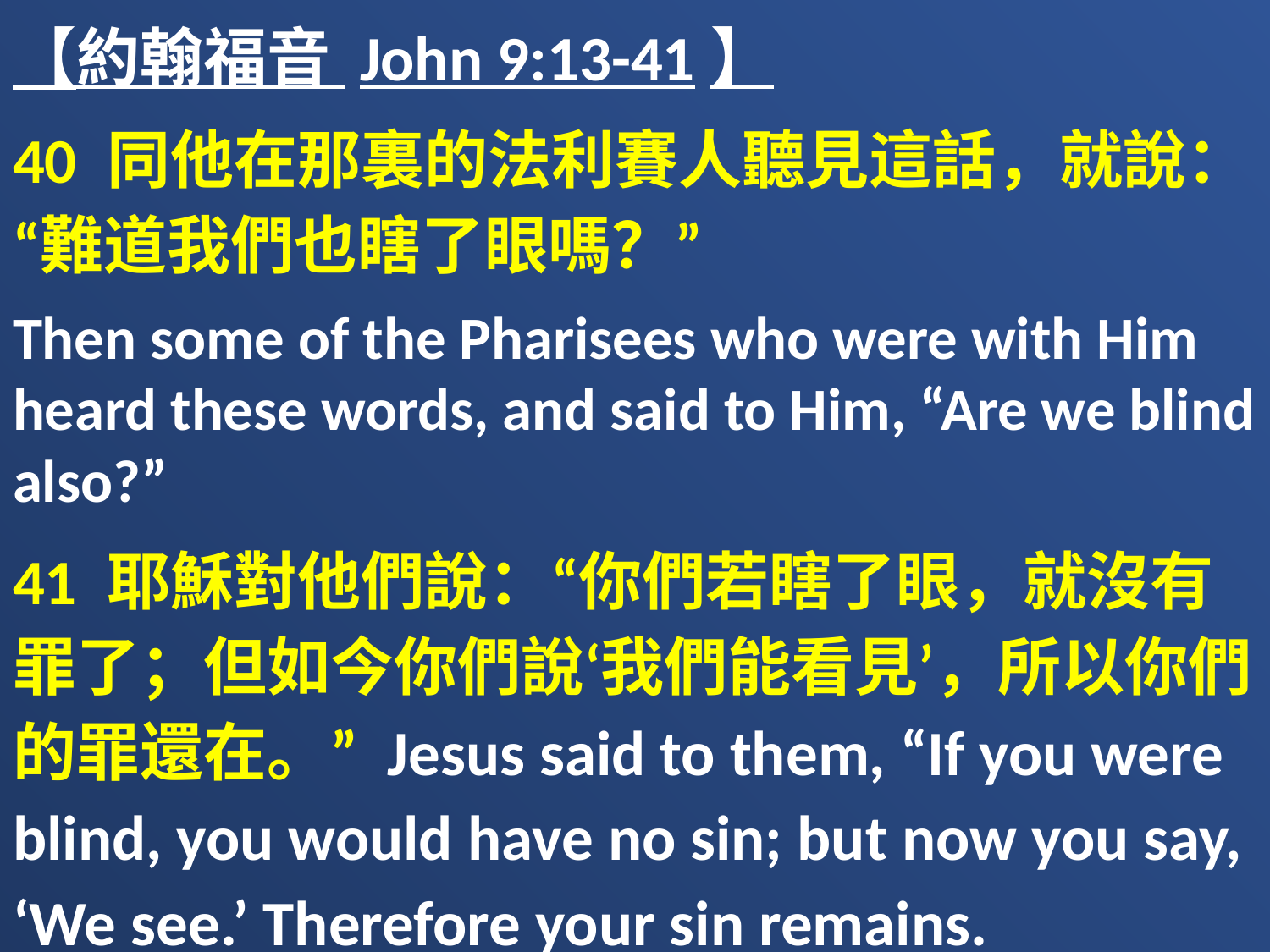

【約翰福音 John 9:13-41】
40 同他在那裏的法利賽人聽見這話，就說：“難道我們也瞎了眼嗎？”
Then some of the Pharisees who were with Him heard these words, and said to Him, “Are we blind also?”
41 耶穌對他們說：“你們若瞎了眼，就沒有罪了；但如今你們說‘我們能看見’，所以你們的罪還在。” Jesus said to them, “If you were blind, you would have no sin; but now you say, ‘We see.’ Therefore your sin remains.